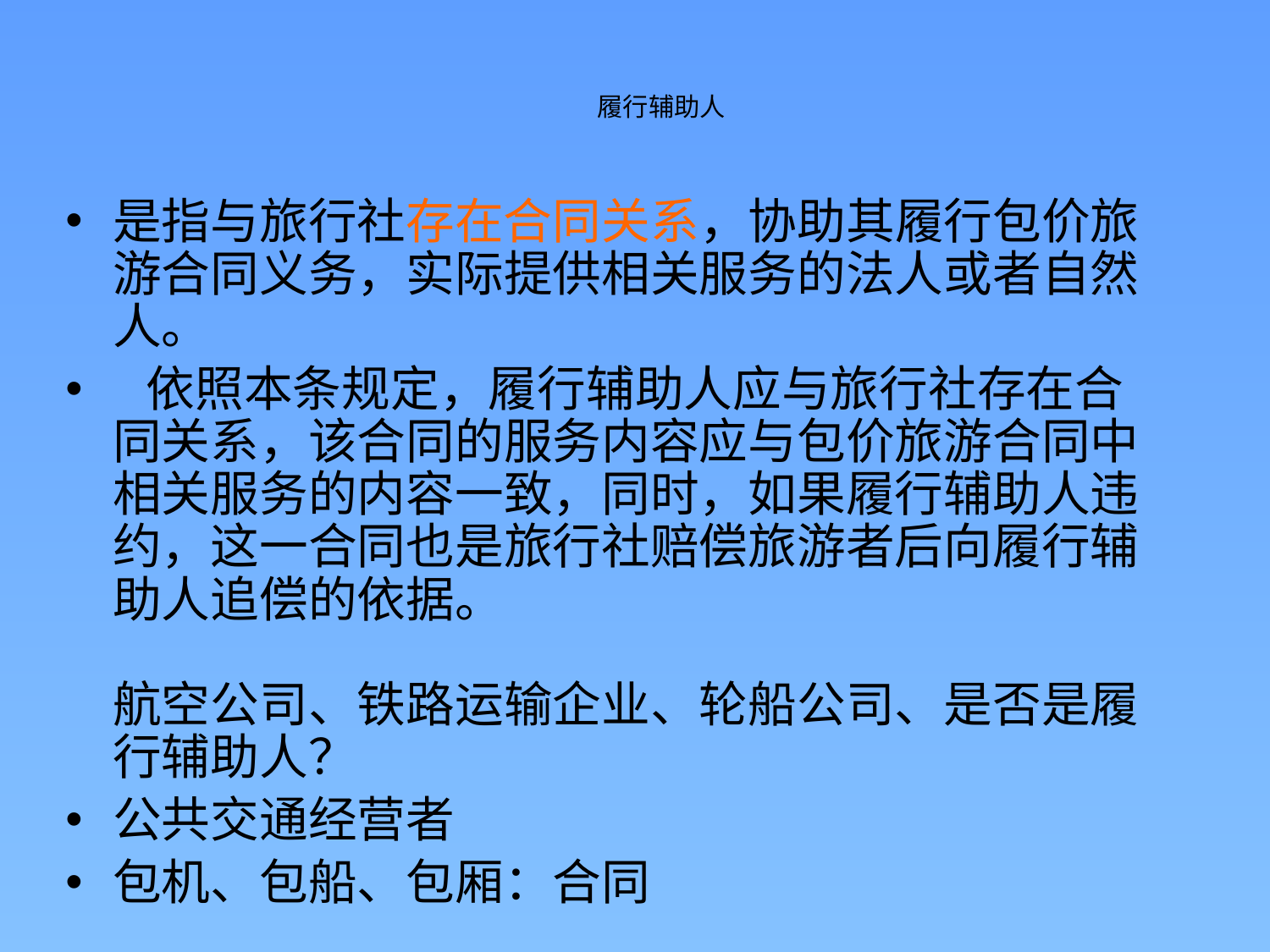

# 履行辅助人
是指与旅行社存在合同关系，协助其履行包价旅游合同义务，实际提供相关服务的法人或者自然人。
  依照本条规定，履行辅助人应与旅行社存在合同关系，该合同的服务内容应与包价旅游合同中相关服务的内容一致，同时，如果履行辅助人违约，这一合同也是旅行社赔偿旅游者后向履行辅助人追偿的依据。
航空公司、铁路运输企业、轮船公司、是否是履行辅助人？
公共交通经营者
包机、包船、包厢：合同